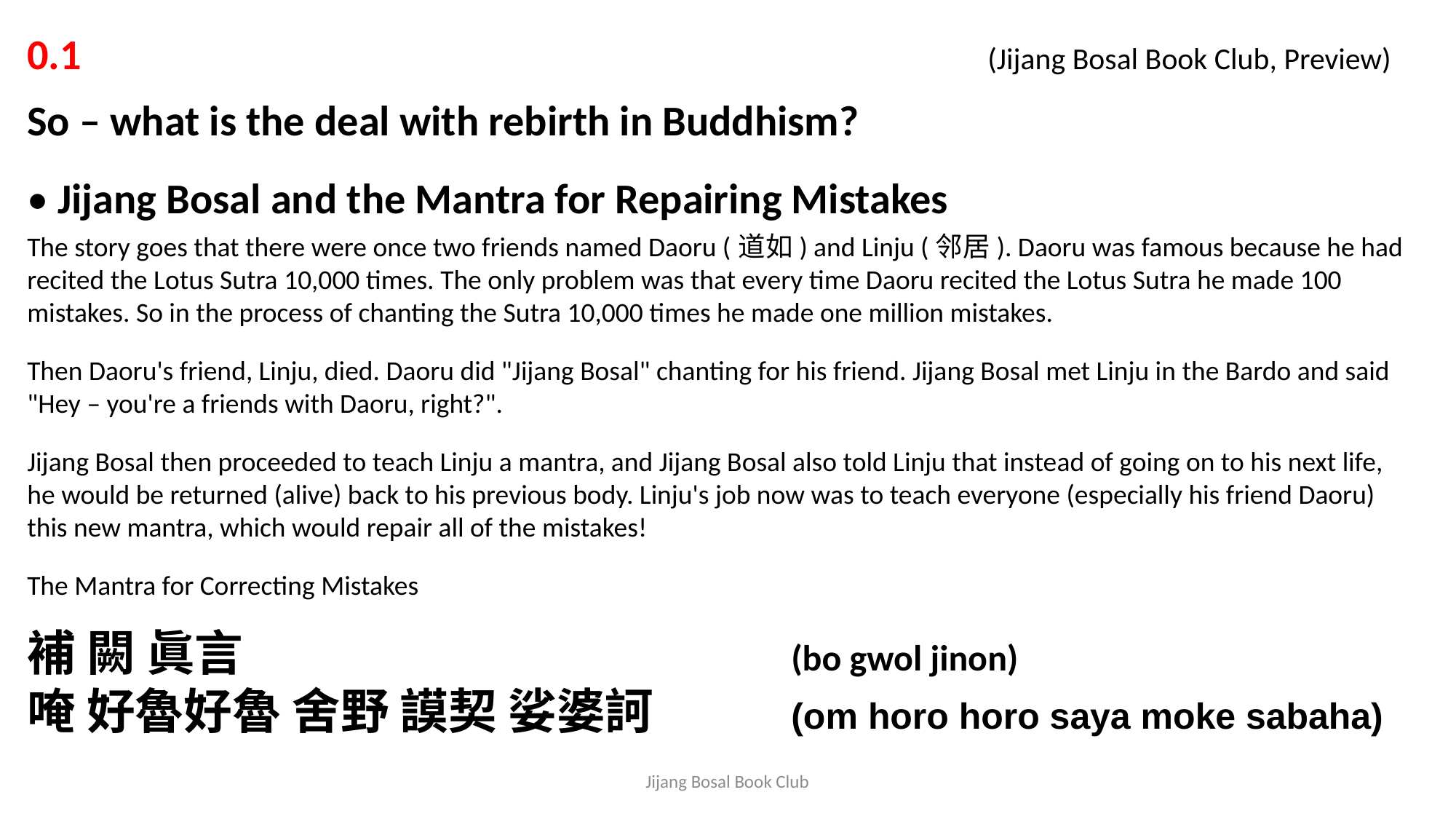

0.1                                                                                              (Jijang Bosal Book Club, Preview)
So – what is the deal with rebirth in Buddhism?

• Jijang Bosal and the Mantra for Repairing Mistakes

The story goes that there were once two friends named Daoru (道如) and Linju (邻居). Daoru was famous because he had recited the Lotus Sutra 10,000 times. The only problem was that every time Daoru recited the Lotus Sutra he made 100 mistakes. So in the process of chanting the Sutra 10,000 times he made one million mistakes.

Then Daoru's friend, Linju, died. Daoru did "Jijang Bosal" chanting for his friend. Jijang Bosal met Linju in the Bardo and said "Hey – you're a friends with Daoru, right?".

Jijang Bosal then proceeded to teach Linju a mantra, and Jijang Bosal also told Linju that instead of going on to his next life, he would be returned (alive) back to his previous body. Linju's job now was to teach everyone (especially his friend Daoru) this new mantra, which would repair all of the mistakes!

The Mantra for Correcting Mistakes

補 闕 眞言   					(bo gwol jinon)
唵 好魯好魯 舍野 謨契 娑婆訶		(om horo horo saya moke sabaha)

Jijang Bosal Book Club